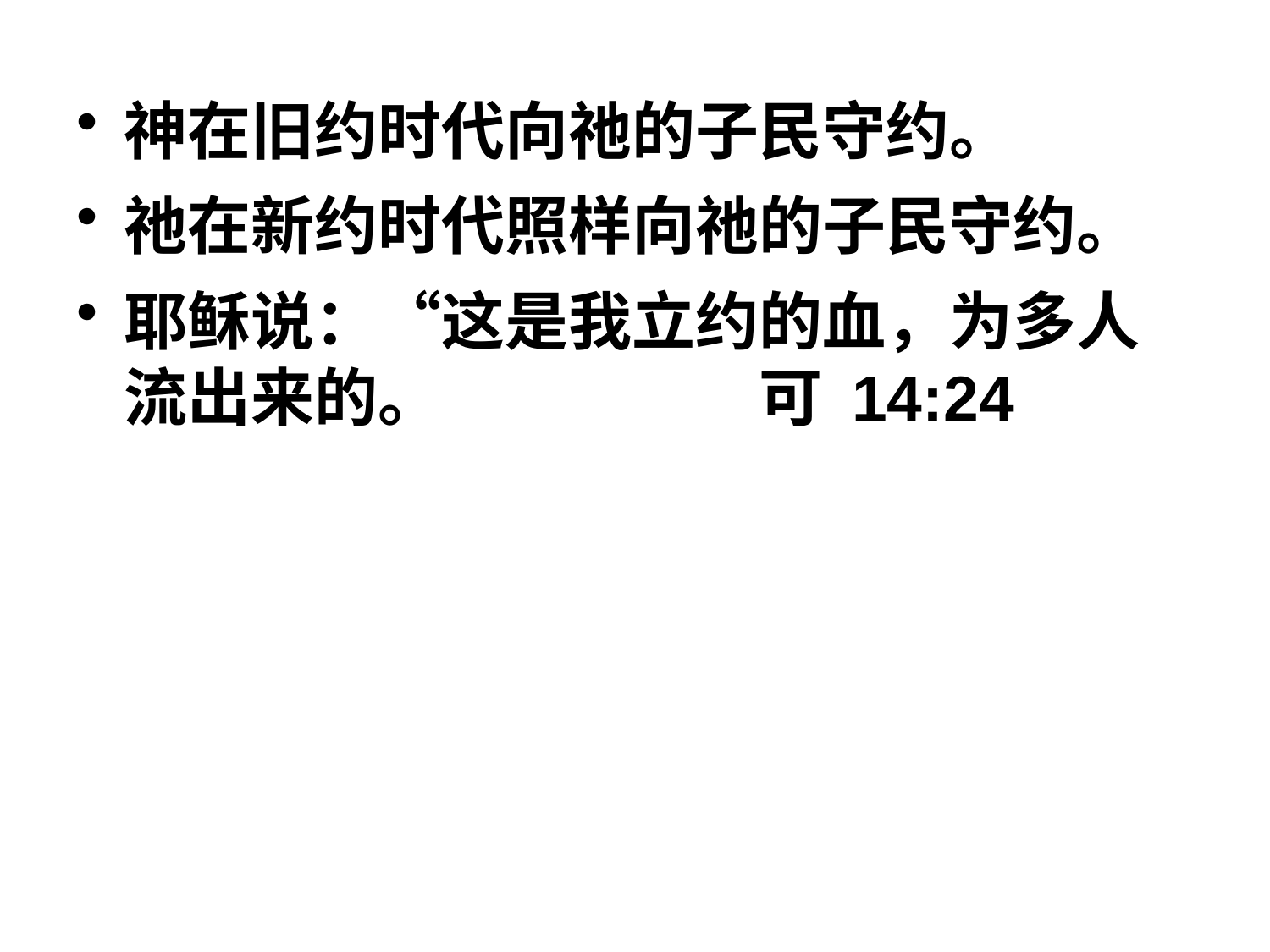

神在旧约时代向祂的子民守约。
祂在新约时代照样向祂的子民守约。
耶稣说：“这是我立约的血，为多人流出来的。			可 14:24